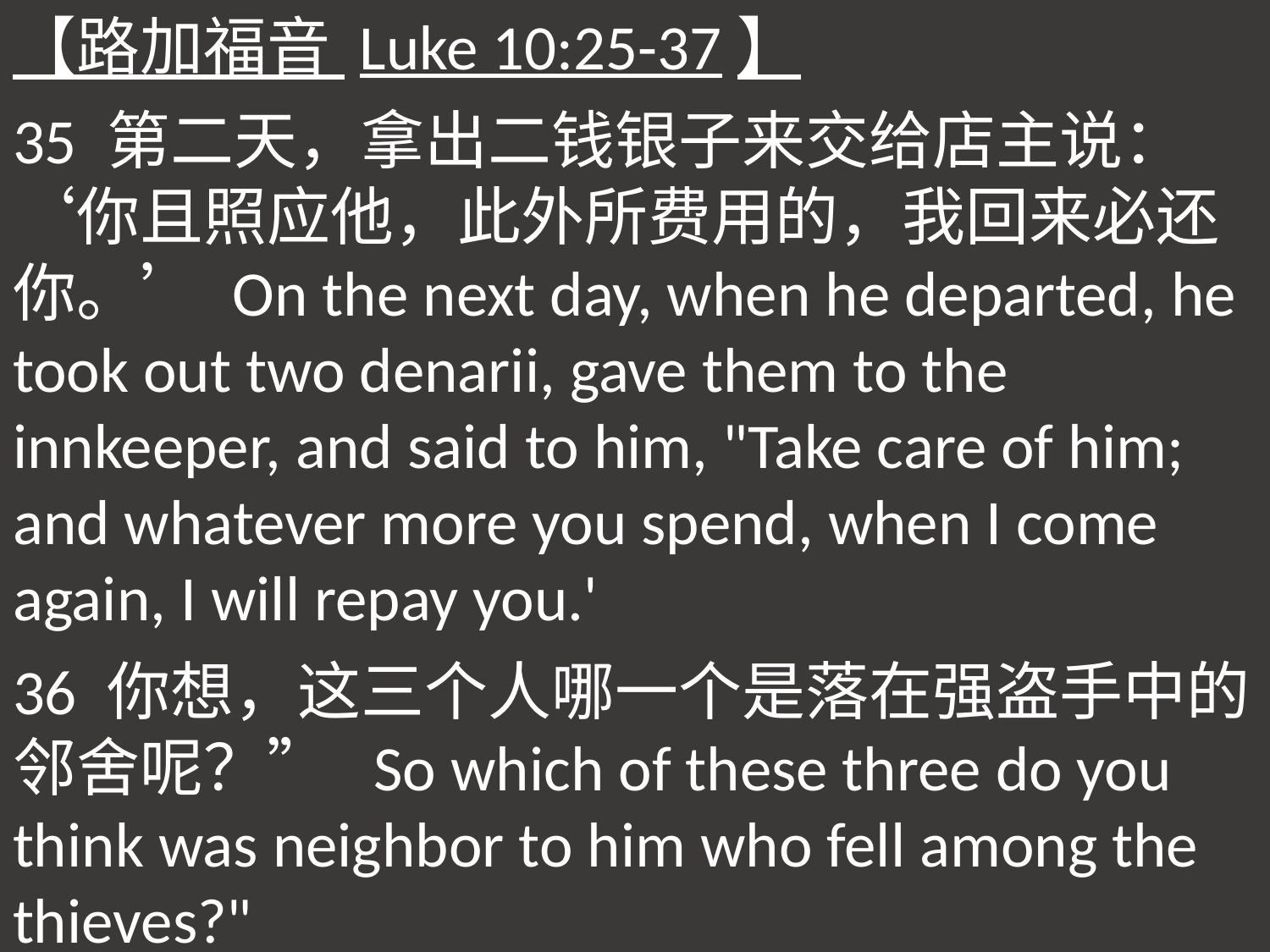

【路加福音 Luke 10:25-37】
35 第二天，拿出二钱银子来交给店主说：‘你且照应他，此外所费用的，我回来必还你。’ On the next day, when he departed, he took out two denarii, gave them to the innkeeper, and said to him, "Take care of him; and whatever more you spend, when I come again, I will repay you.'
36 你想，这三个人哪一个是落在强盗手中的邻舍呢？”  So which of these three do you think was neighbor to him who fell among the thieves?"